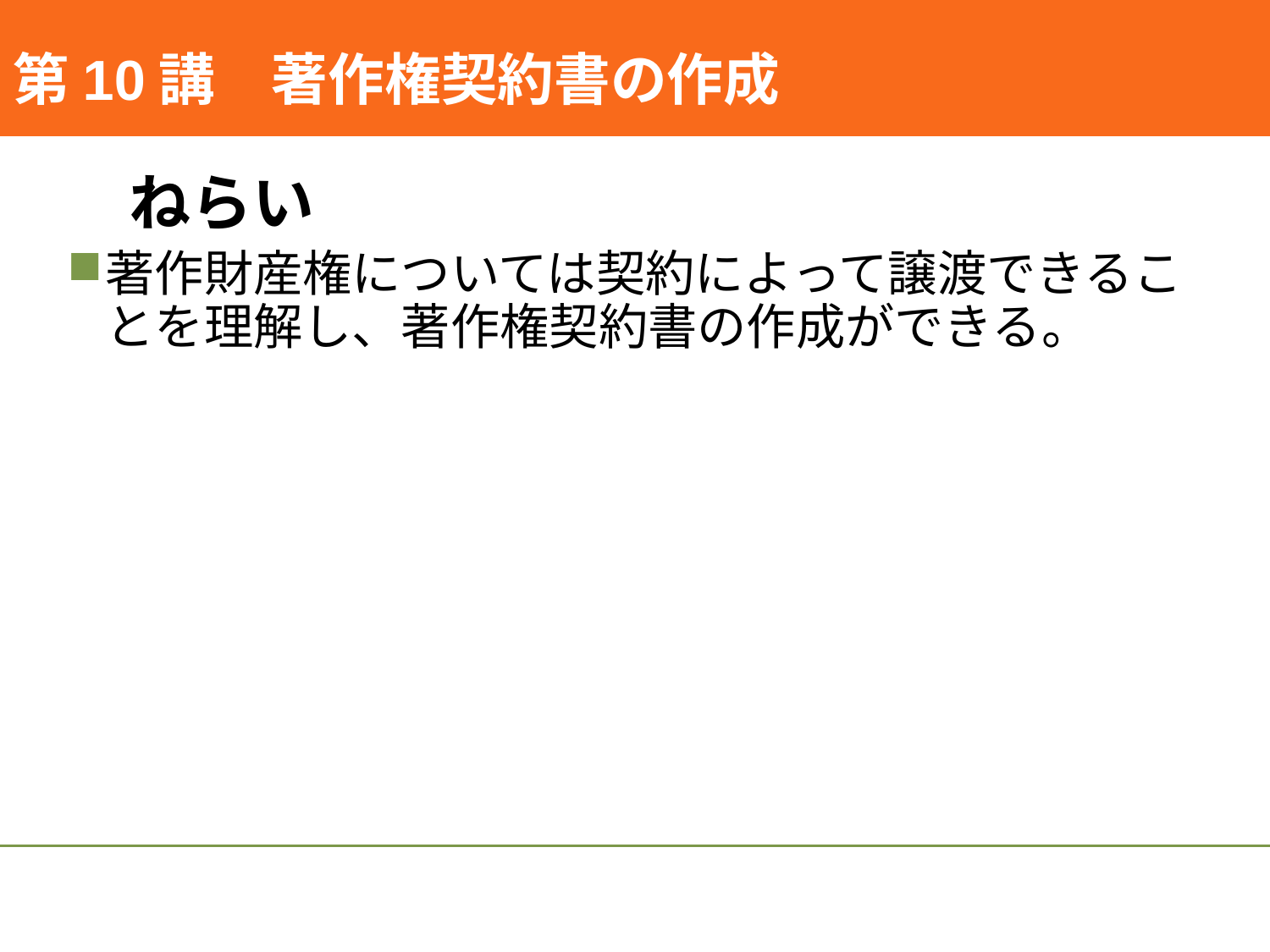

#
第10講　著作権契約書の作成
　ねらい
著作財産権については契約によって譲渡できることを理解し、著作権契約書の作成ができる。